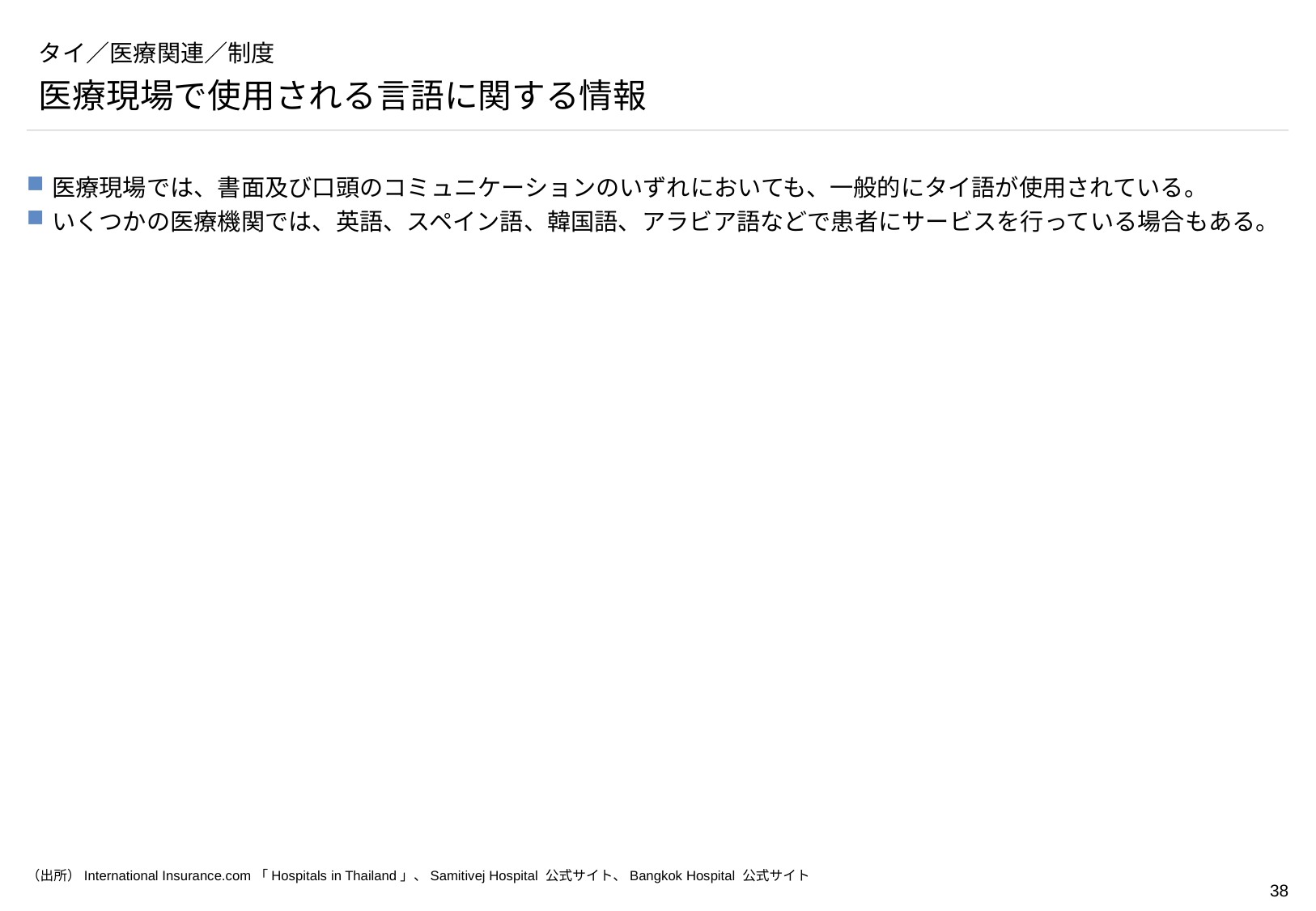

# タイ／医療関連／制度
医療現場で使用される言語に関する情報

医療現場では、書面及び口頭のコミュニケーションのいずれにおいても、一般的にタイ語が使用されている。
いくつかの医療機関では、英語、スペイン語、韓国語、アラビア語などで患者にサービスを行っている場合もある。
（出所）International Insurance.com「Hospitals in Thailand」、Samitivej Hospital 公式サイト、Bangkok Hospital 公式サイト